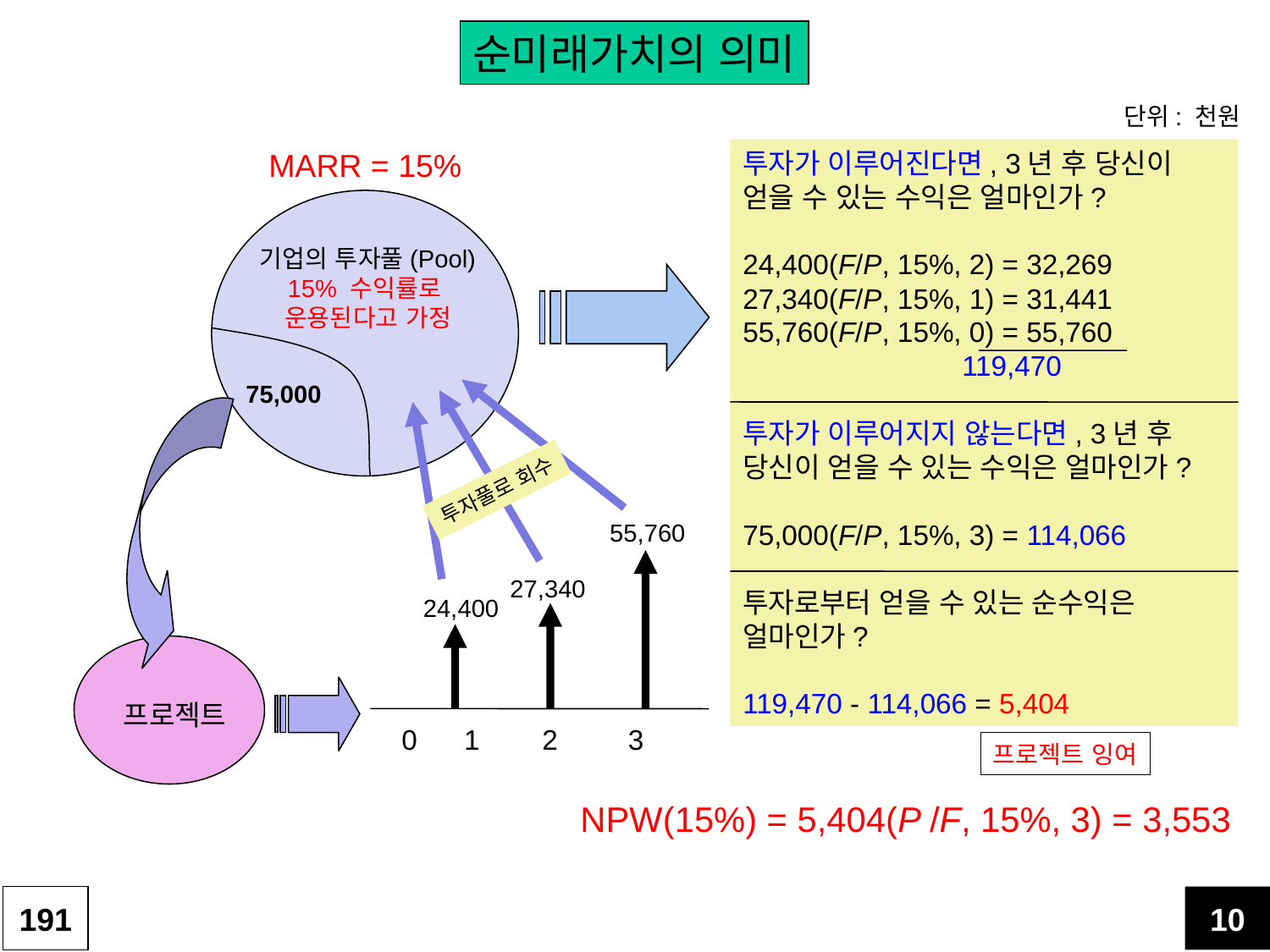

순미래가치의 의미
단위: 천원
MARR = 15%
투자가 이루어진다면, 3년 후 당신이 얻을 수 있는 수익은 얼마인가?

24,400(F/P, 15%, 2) = 32,269
27,340(F/P, 15%, 1) = 31,441
55,760(F/P, 15%, 0) = 55,760
                            119,470

투자가 이루어지지 않는다면, 3년 후 당신이 얻을 수 있는 수익은 얼마인가?

75,000(F/P, 15%, 3) = 114,066

투자로부터 얻을 수 있는 순수익은
얼마인가?

119,470 - 114,066 = 5,404

기업의 투자풀(Pool)
15% 수익률로
운용된다고 가정

75,000

투자풀로 회수
55,760

27,340

24,400

프로젝트

0      1        2         3
프로젝트 잉여
NPW(15%) = 5,404(P /F, 15%, 3) = 3,553
191
10